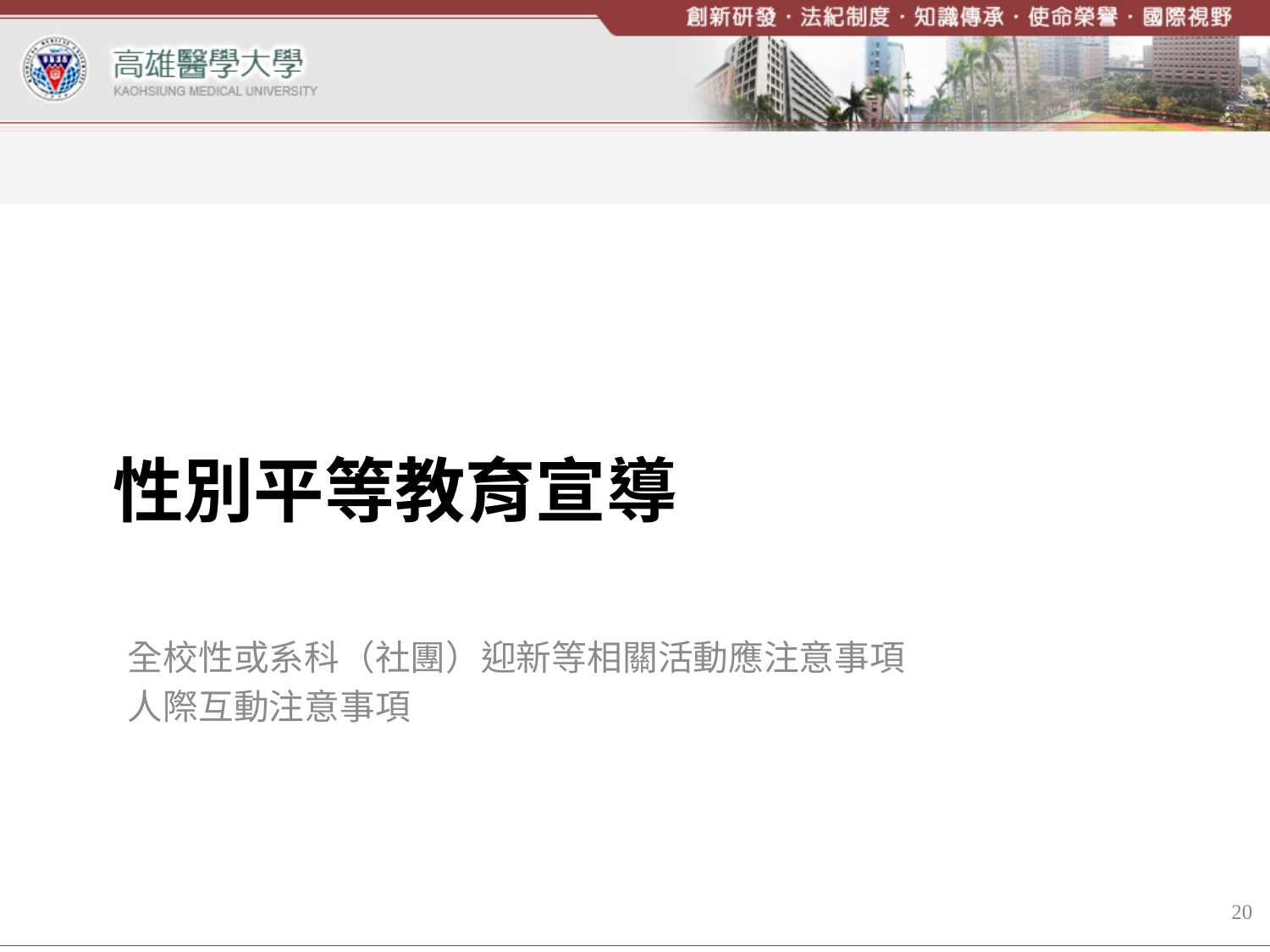

# 性別平等教育宣導
全校性或系科（社團）迎新等相關活動應注意事項
人際互動注意事項
20